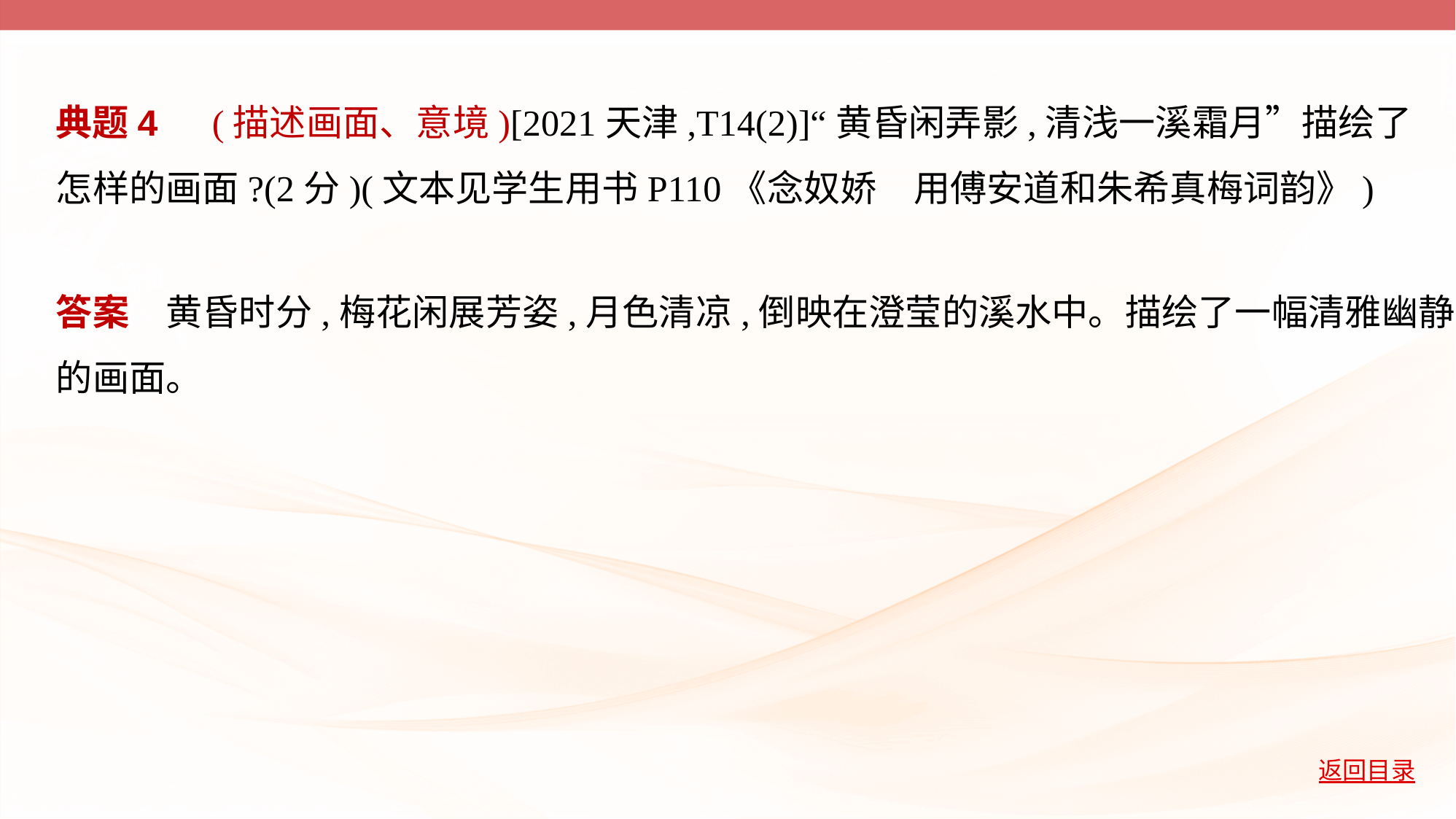

典题4　(描述画面、意境)[2021天津,T14(2)]“黄昏闲弄影,清浅一溪霜月”描绘了
怎样的画面?(2分)(文本见学生用书P110《念奴娇　用傅安道和朱希真梅词韵》)

答案　黄昏时分,梅花闲展芳姿,月色清凉,倒映在澄莹的溪水中。描绘了一幅清雅幽静
的画面。